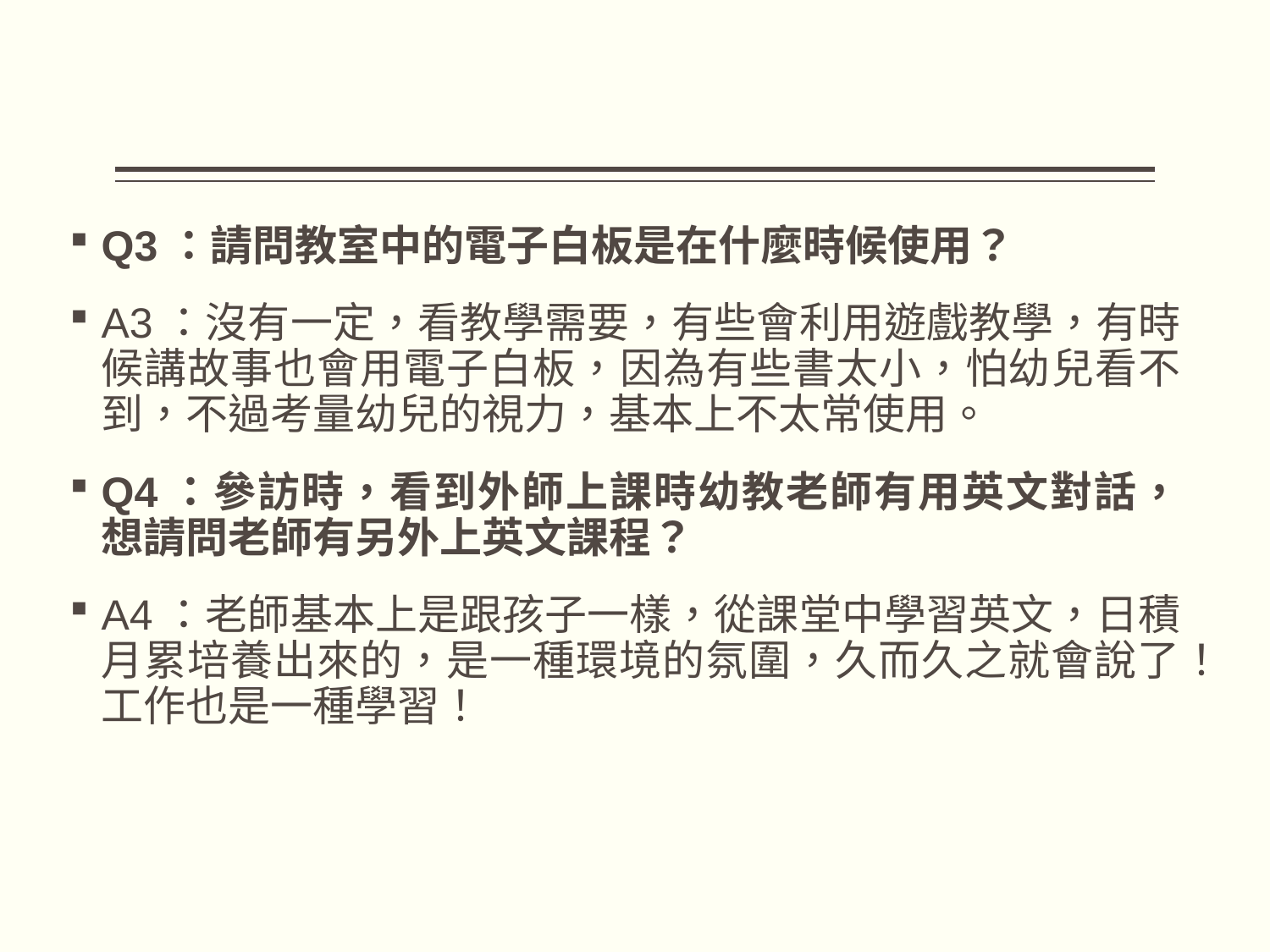

#
Q3：請問教室中的電子白板是在什麼時候使用？
A3：沒有一定，看教學需要，有些會利用遊戲教學，有時候講故事也會用電子白板，因為有些書太小，怕幼兒看不到，不過考量幼兒的視力，基本上不太常使用。
Q4：參訪時，看到外師上課時幼教老師有用英文對話，想請問老師有另外上英文課程？
A4：老師基本上是跟孩子一樣，從課堂中學習英文，日積月累培養出來的，是一種環境的氛圍，久而久之就會說了！工作也是一種學習！